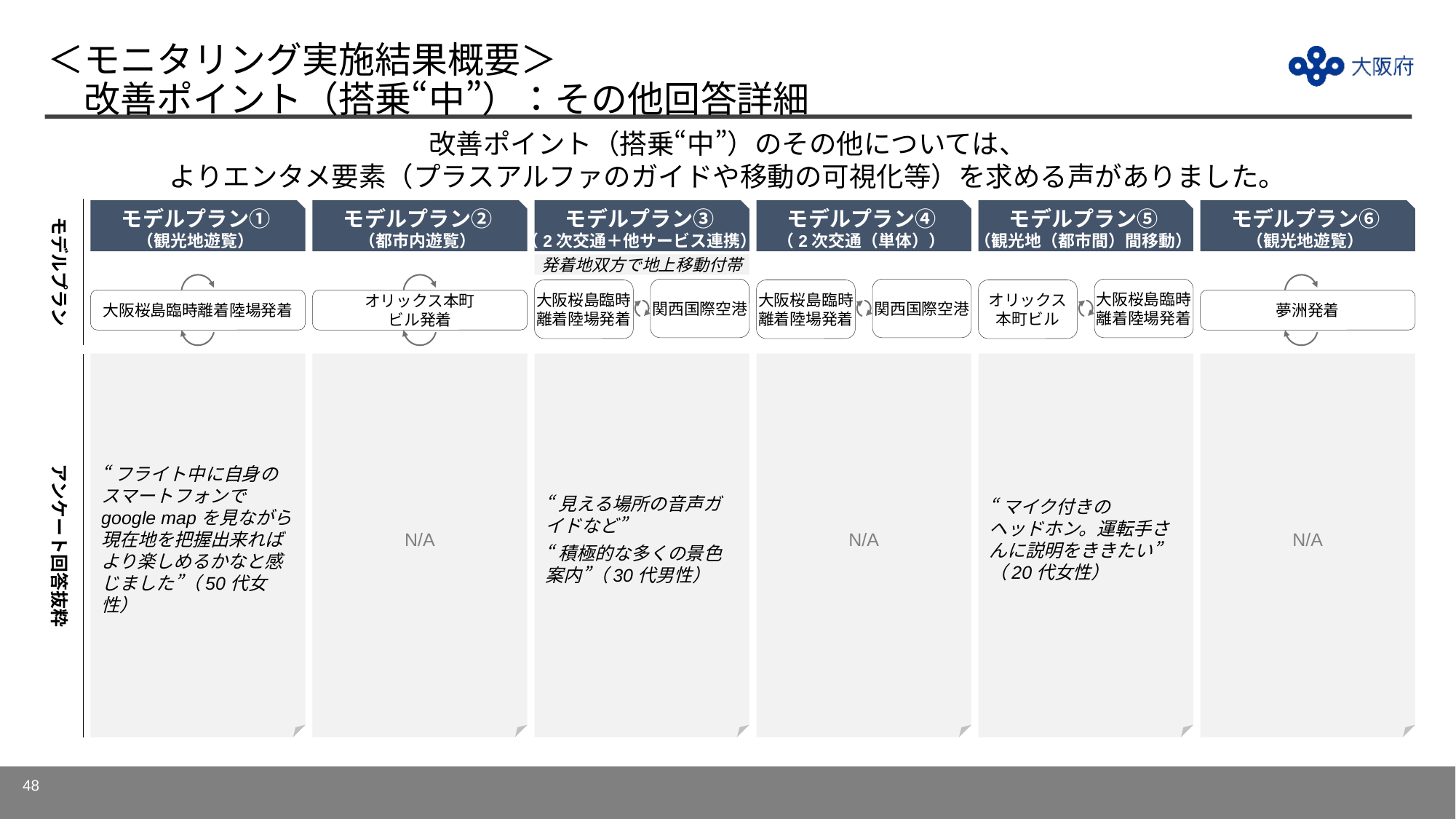

# ＜モニタリング実施結果概要＞ 　改善ポイント（搭乗“中”）：その他回答詳細
改善ポイント（搭乗“中”）のその他については、
よりエンタメ要素（プラスアルファのガイドや移動の可視化等）を求める声がありました。
モデルプラン
モデルプラン①
（観光地遊覧）
モデルプラン②
（都市内遊覧）
モデルプラン③
（2次交通＋他サービス連携）
モデルプラン④
（2次交通（単体））
モデルプラン⑤
（観光地（都市間）間移動）
モデルプラン⑥
（観光地遊覧）
発着地双方で地上移動付帯

関西国際空港
関西国際空港
大阪桜島臨時
離着陸場発着
大阪桜島臨時
離着陸場発着
大阪桜島臨時
離着陸場発着
オリックス
本町ビル
大阪桜島臨時離着陸場発着
オリックス本町
ビル発着
夢洲発着

“フライト中に自身のスマートフォンでgoogle mapを見ながら現在地を把握出来ればより楽しめるかなと感じました”（50代女性）
N/A
“見える場所の音声ガイドなど”
“積極的な多くの景色案内”（30代男性）
N/A
“マイク付きの
ヘッドホン。運転手さんに説明をききたい”（20代女性）
N/A
アンケート回答抜粋
N/A